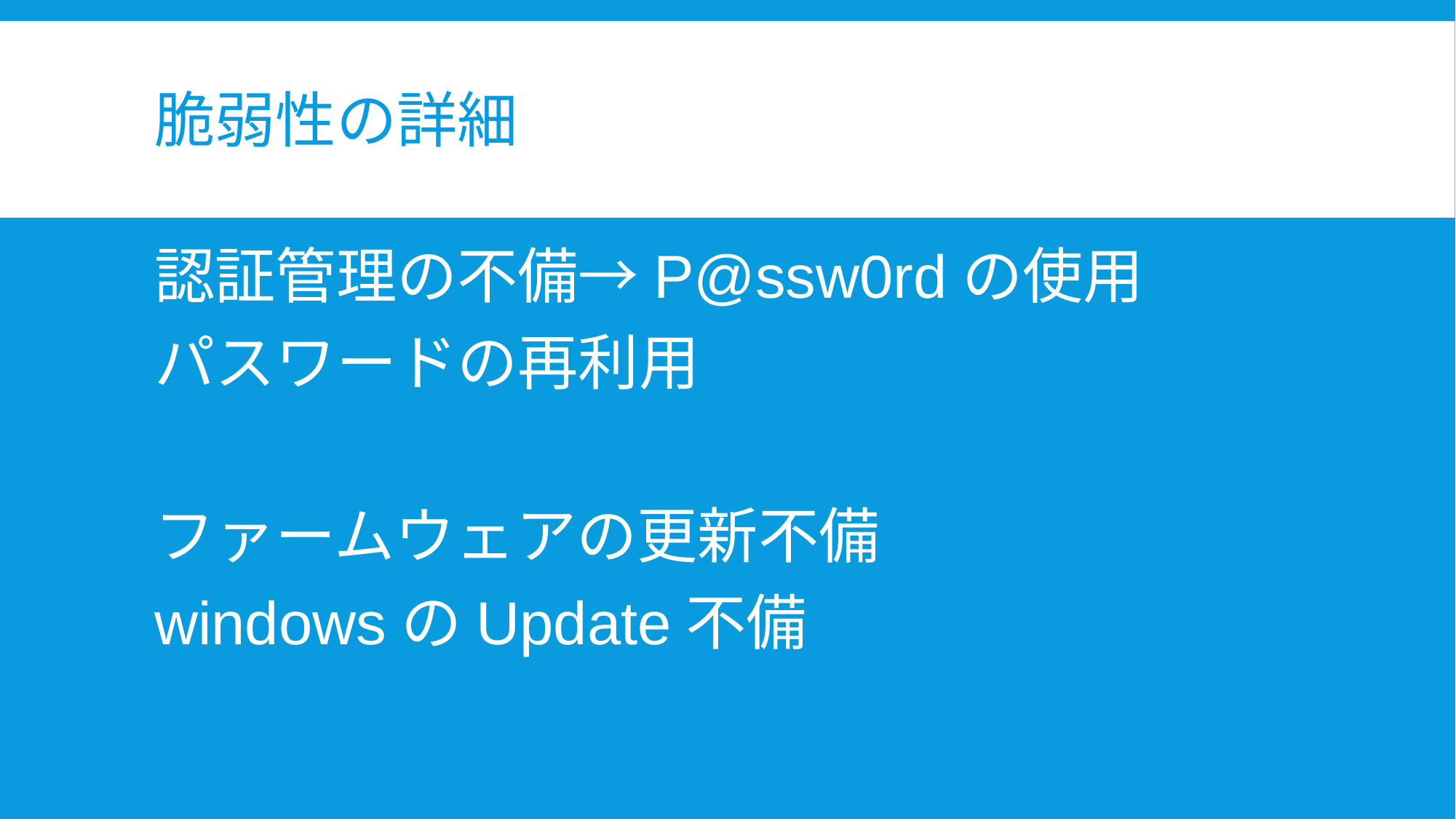

# 脆弱性の詳細
認証管理の不備→P@ssw0rdの使用
パスワードの再利用

ファームウェアの更新不備
windowsのUpdate不備